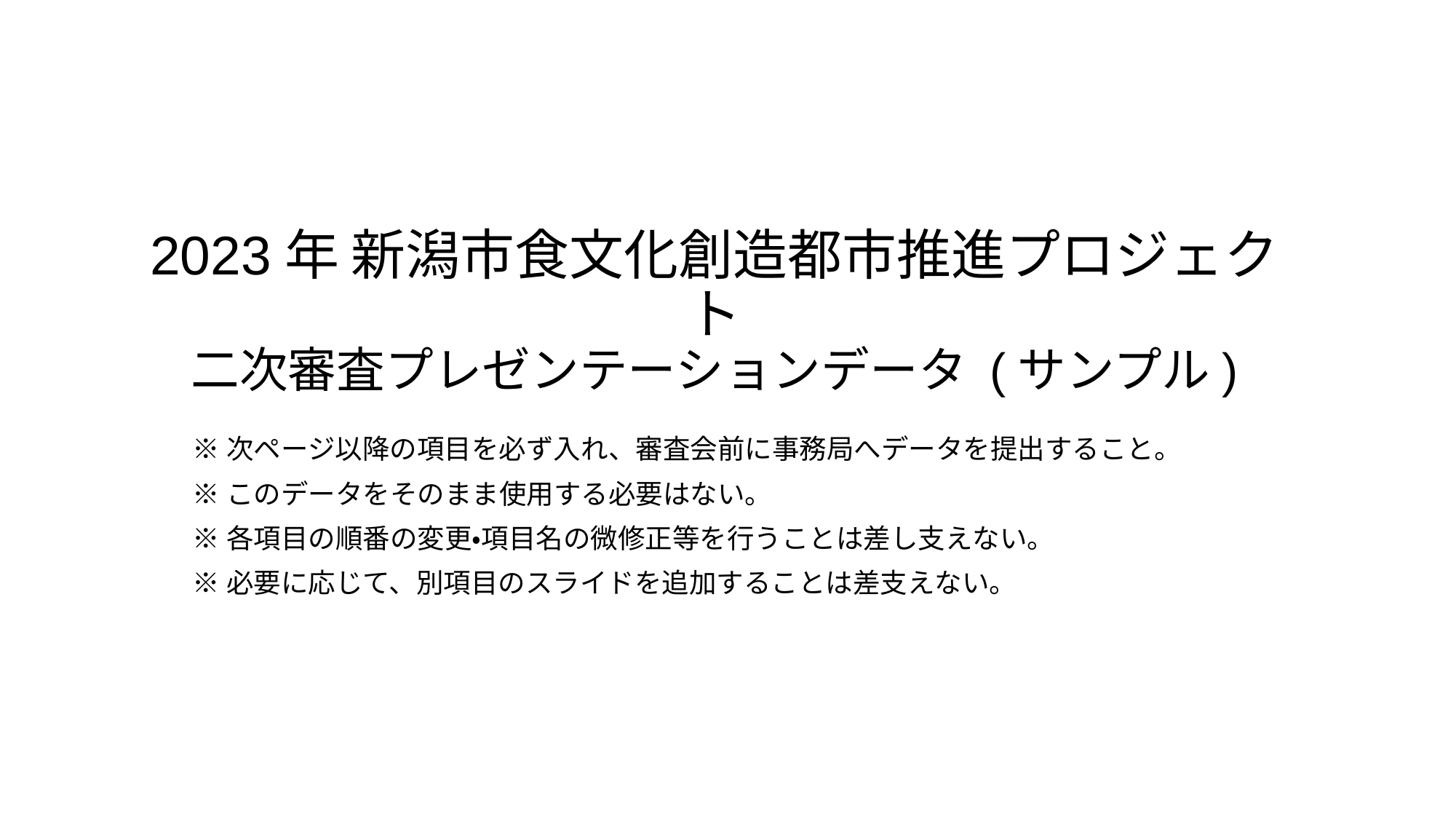

# 2023年 新潟市食文化創造都市推進プロジェクト 二次審査プレゼンテーションデータ (サンプル)
※次ページ以降の項目を必ず入れ、審査会前に事務局へデータを提出すること。
※このデータをそのまま使用する必要はない。
※各項目の順番の変更・項目名の微修正等を行うことは差し支えない。
※必要に応じて、別項目のスライドを追加することは差支えない。